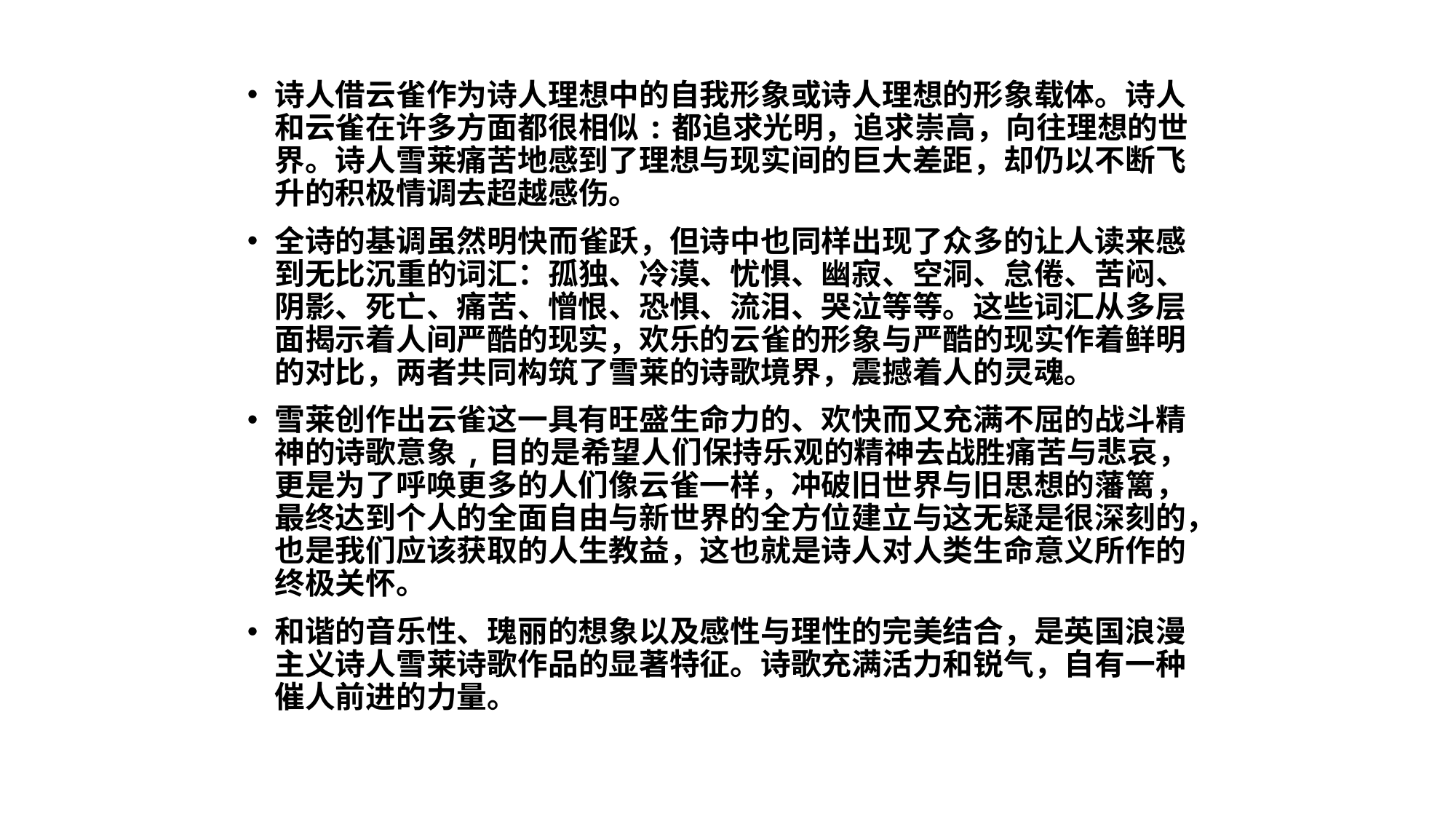

诗人借云雀作为诗人理想中的自我形象或诗人理想的形象载体。诗人和云雀在许多方面都很相似:都追求光明，追求崇高，向往理想的世界。诗人雪莱痛苦地感到了理想与现实间的巨大差距，却仍以不断飞升的积极情调去超越感伤。
全诗的基调虽然明快而雀跃，但诗中也同样出现了众多的让人读来感到无比沉重的词汇：孤独、冷漠、忧惧、幽寂、空洞、怠倦、苦闷、阴影、死亡、痛苦、憎恨、恐惧、流泪、哭泣等等。这些词汇从多层面揭示着人间严酷的现实，欢乐的云雀的形象与严酷的现实作着鲜明的对比，两者共同构筑了雪莱的诗歌境界，震撼着人的灵魂。
雪莱创作出云雀这一具有旺盛生命力的、欢快而又充满不屈的战斗精神的诗歌意象,目的是希望人们保持乐观的精神去战胜痛苦与悲哀，更是为了呼唤更多的人们像云雀一样，冲破旧世界与旧思想的藩篱，最终达到个人的全面自由与新世界的全方位建立与这无疑是很深刻的，也是我们应该获取的人生教益，这也就是诗人对人类生命意义所作的终极关怀。
和谐的音乐性、瑰丽的想象以及感性与理性的完美结合，是英国浪漫主义诗人雪莱诗歌作品的显著特征。诗歌充满活力和锐气，自有一种催人前进的力量。